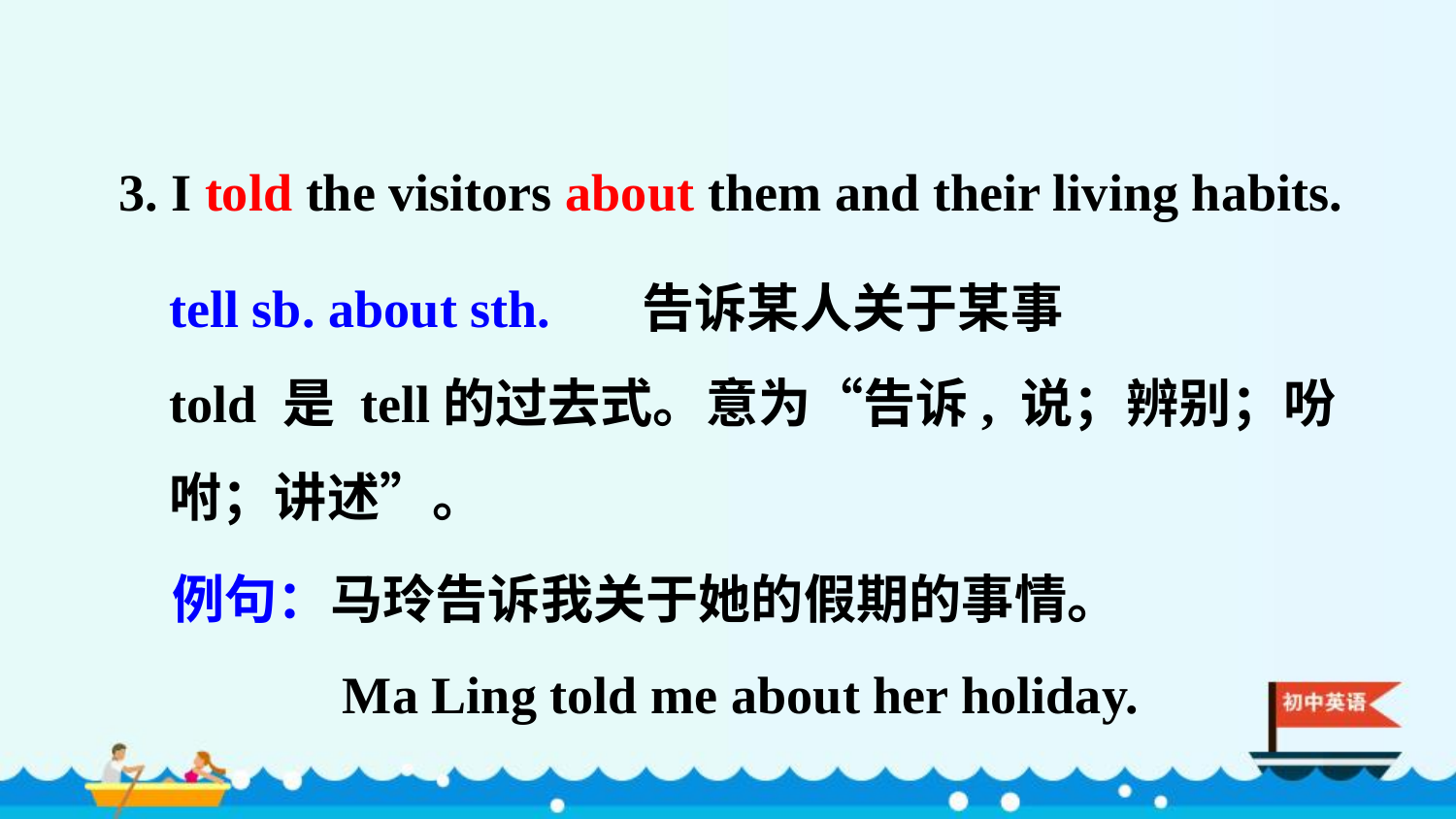

3. I told the visitors about them and their living habits.
tell sb. about sth.      告诉某人关于某事
told 是 tell的过去式。意为“告诉, 说；辨别；吩咐；讲述”。
例句：马玲告诉我关于她的假期的事情。
             Ma Ling told me about her holiday.